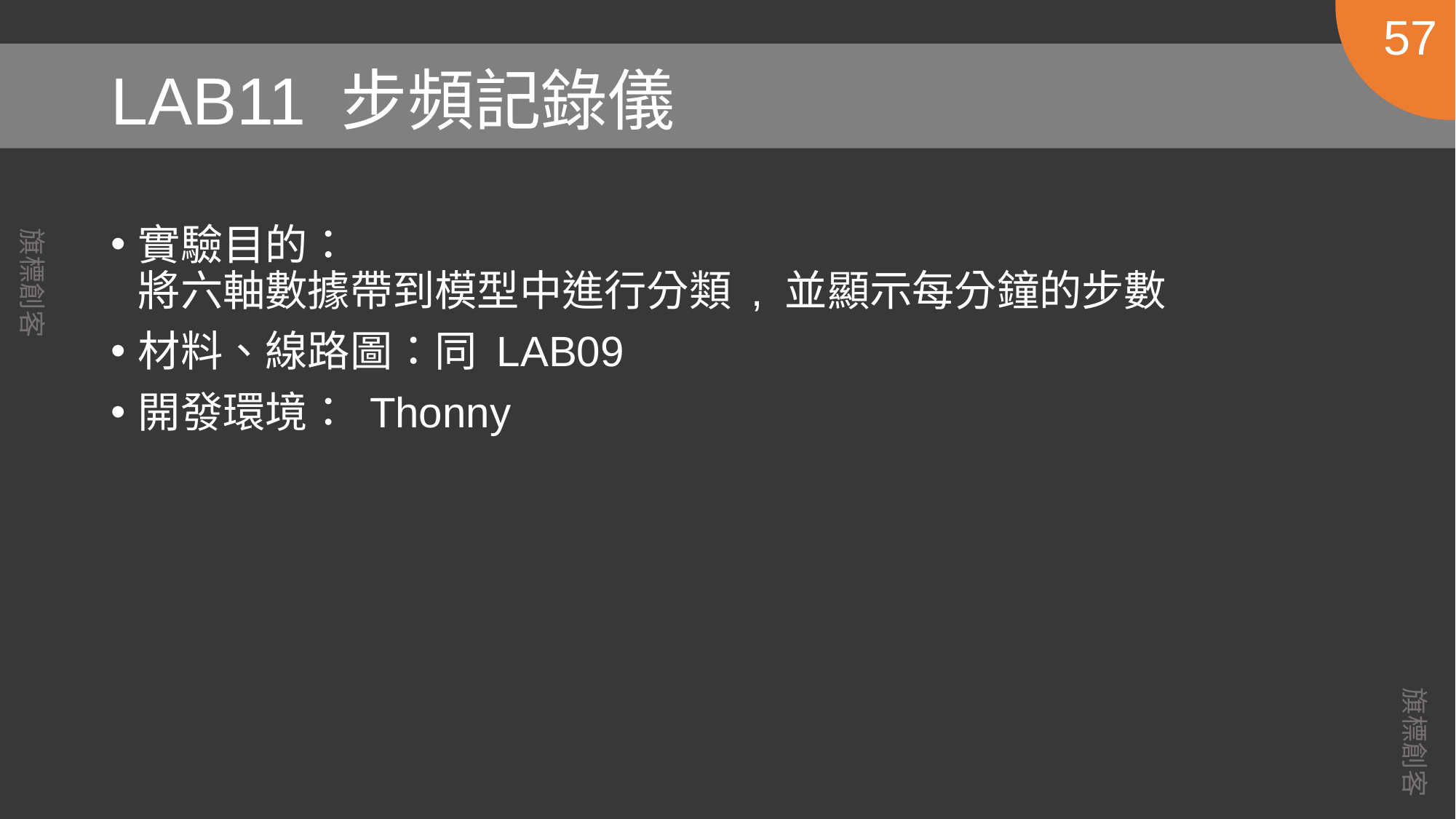

57
# LAB11 步頻記錄儀
實驗目的：
將六軸數據帶到模型中進行分類 , 並顯示每分鐘的步數
材料、線路圖：同 LAB09
開發環境： Thonny